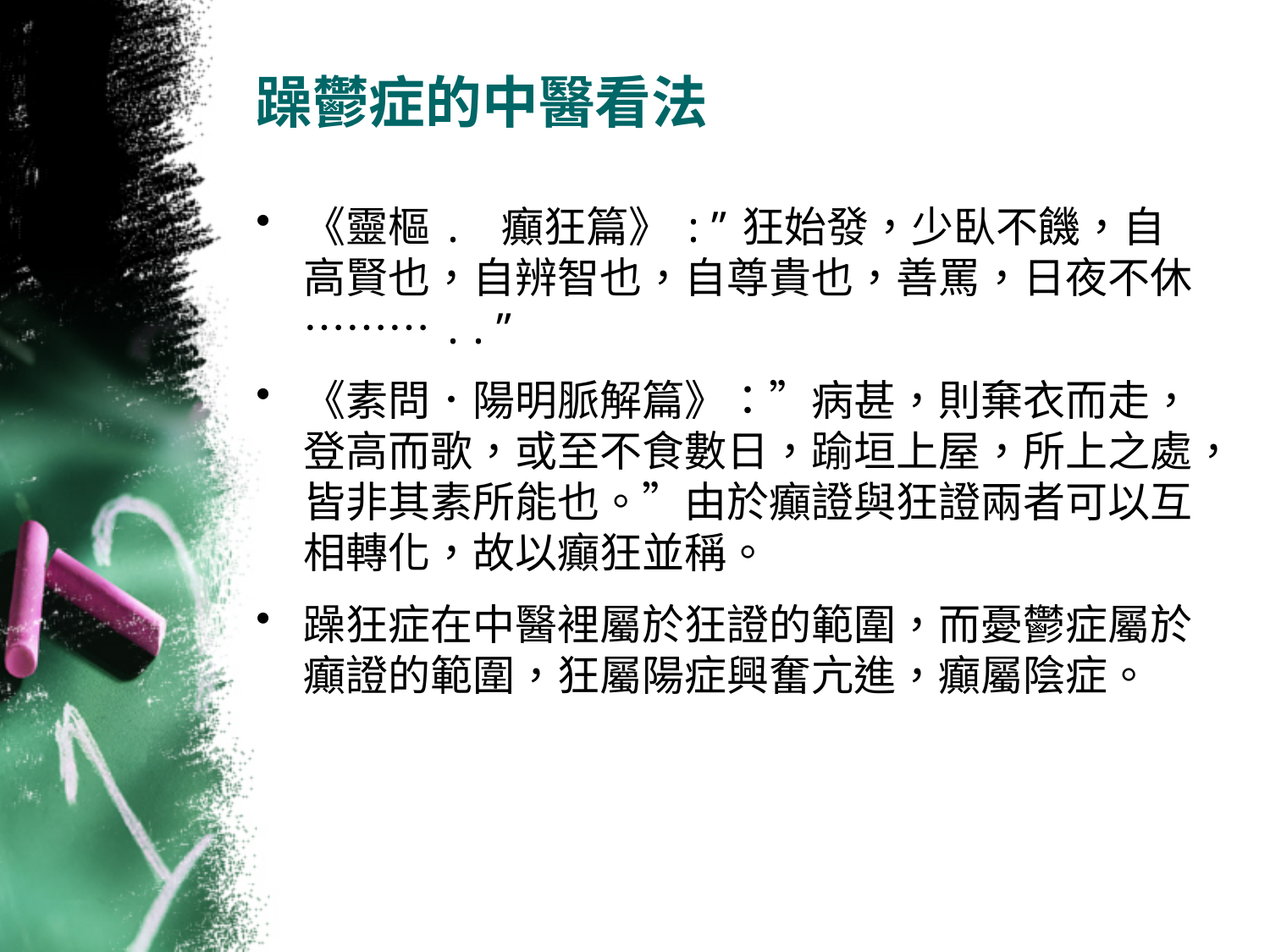

# 躁鬱症的中醫看法
《靈樞. 癲狂篇》:”狂始發，少臥不饑，自高賢也，自辨智也，自尊貴也，善罵，日夜不休………..”
《素問．陽明脈解篇》：”病甚，則棄衣而走，登高而歌，或至不食數日，踰垣上屋，所上之處，皆非其素所能也。”由於癲證與狂證兩者可以互相轉化，故以癲狂並稱。
躁狂症在中醫裡屬於狂證的範圍，而憂鬱症屬於癲證的範圍，狂屬陽症興奮亢進，癲屬陰症。